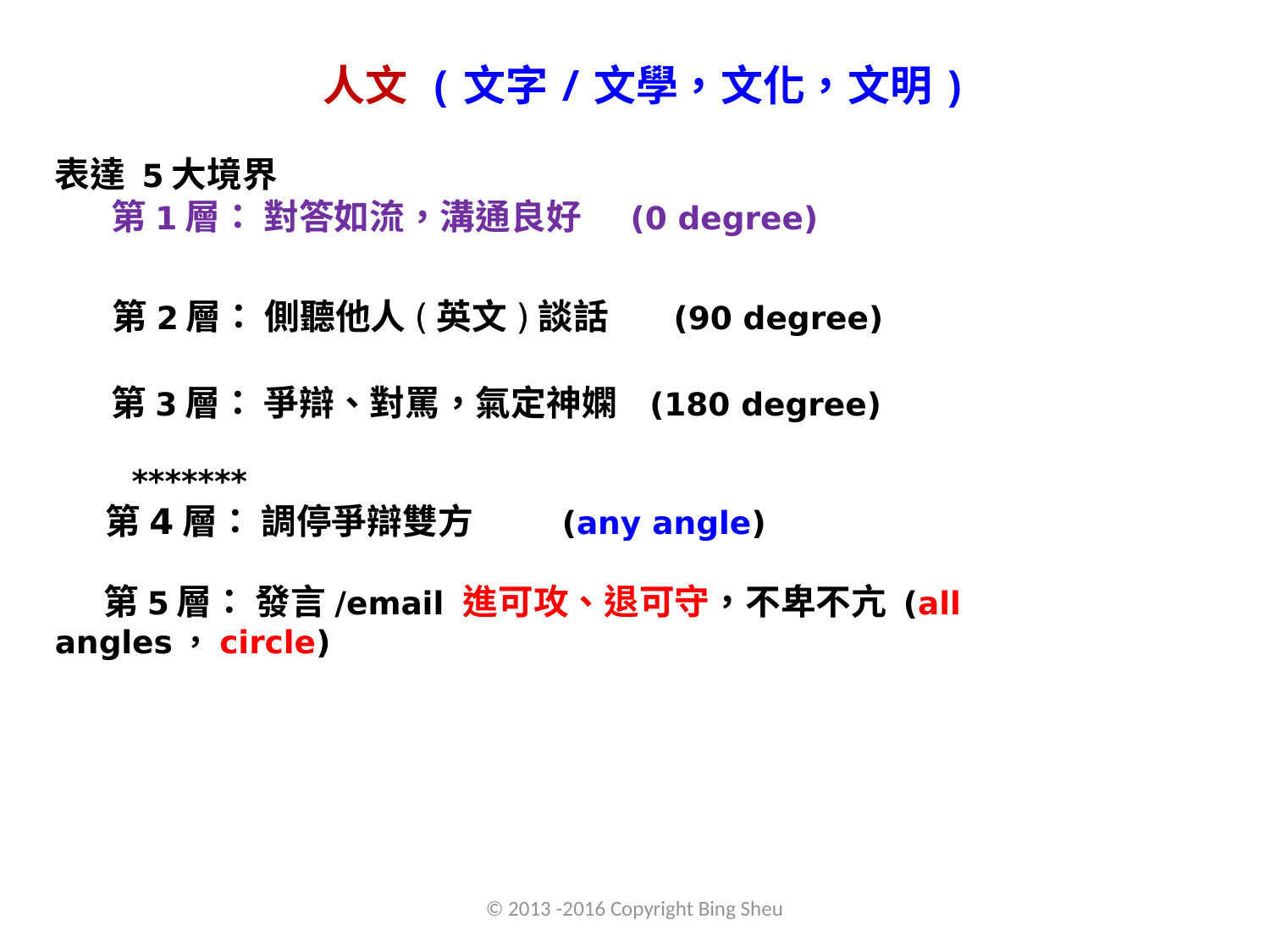

人文 (文字/文學，文化，文明)

表達 5大境界
      第1層： 對答如流，溝通良好     (0 degree)

     第2層： 側聽他人(英文)談話       (90 degree)

      第3層： 爭辯、對罵，氣定神嫻   (180 degree)

       *******
      第4層： 調停爭辯雙方          (any angle)

     第5層： 發言/email 進可攻、退可守，不卑不亢 (all angles，circle)

© 2013 -2016 Copyright Bing Sheu